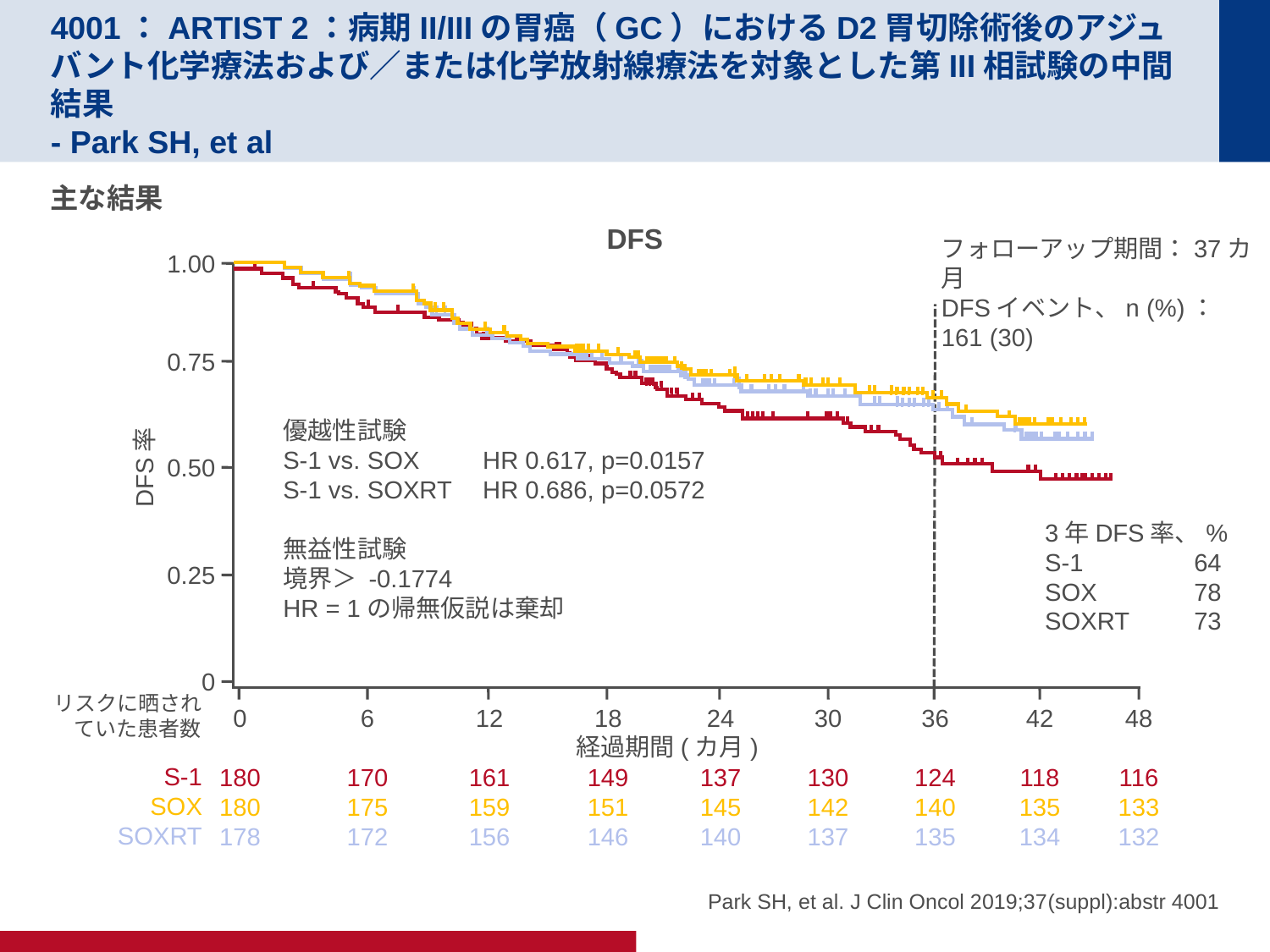

# 4001：ARTIST 2：病期II/IIIの胃癌（GC）におけるD2胃切除術後のアジュバント化学療法および／または化学放射線療法を対象とした第III相試験の中間結果 - Park SH, et al
主な結果
DFS
フォローアップ期間：37カ月
DFSイベント、n (%)： 161 (30)
1.00

0.75

DFS率
0.50

0.25

0

0

180
180
178

6

170
175
172

12

161
159
156

18

149
151
146

24

137
145
140

30

130
142
137

36

124
140
135

42

118
135
134

48

116
133
132

S-1
SOX
SOXRT
経過期間(カ月)

優越性試験
S-1 vs. SOX	HR 0.617, p=0.0157
S-1 vs. SOXRT	HR 0.686, p=0.0572
無益性試験
境界＞ -0.1774
HR = 1の帰無仮説は棄却
3年DFS率、%
S-1	64
SOX 	78
SOXRT 	73
リスクに晒されていた患者数
Park SH, et al. J Clin Oncol 2019;37(suppl):abstr 4001